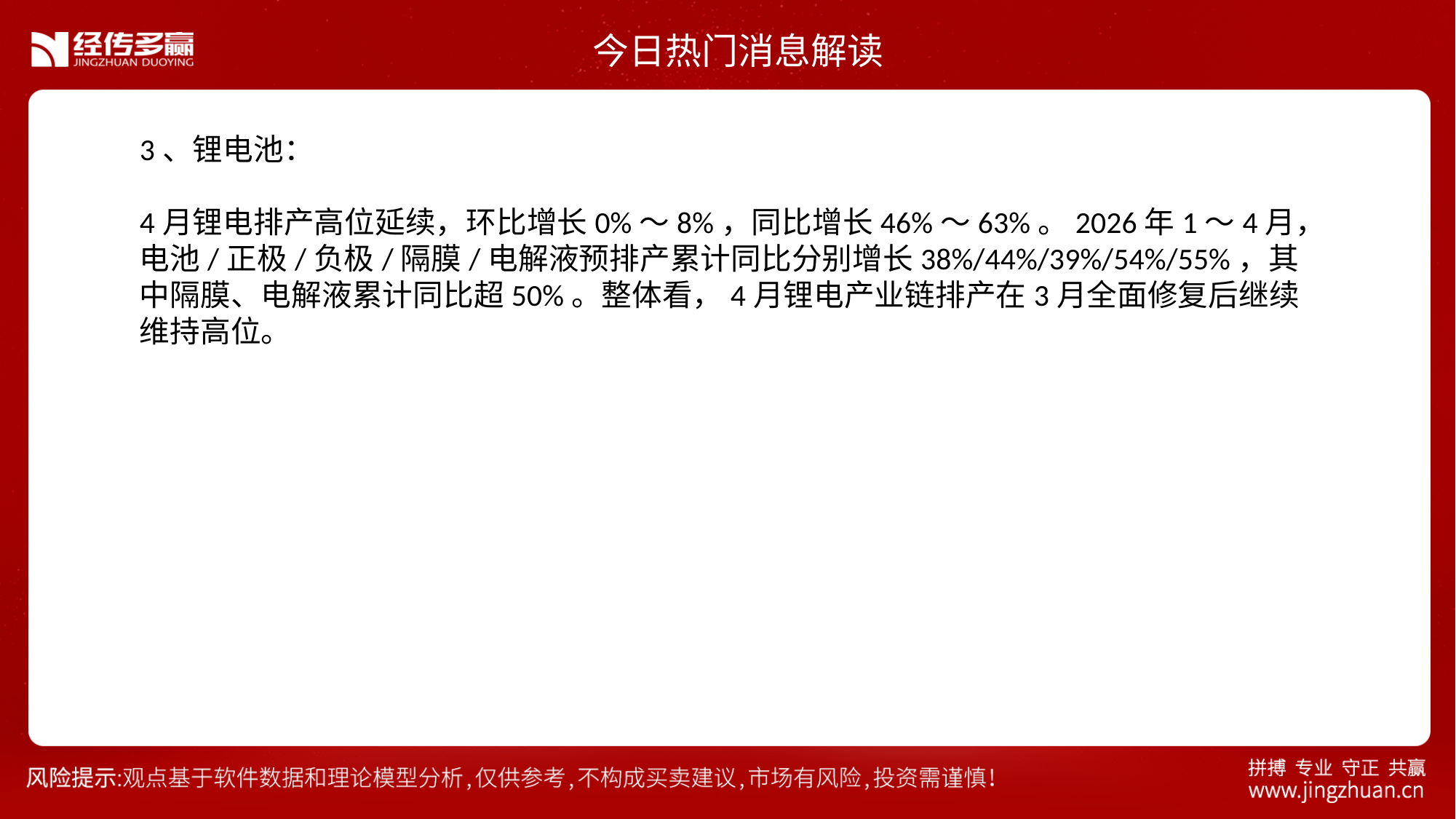

今日热门消息解读
3、锂电池：

4月锂电排产高位延续，环比增长0%～8%，同比增长46%～63%。2026年1～4月，电池/正极/负极/隔膜/电解液预排产累计同比分别增长38%/44%/39%/54%/55%，其中隔膜、电解液累计同比超50%。整体看，4月锂电产业链排产在3月全面修复后继续维持高位。